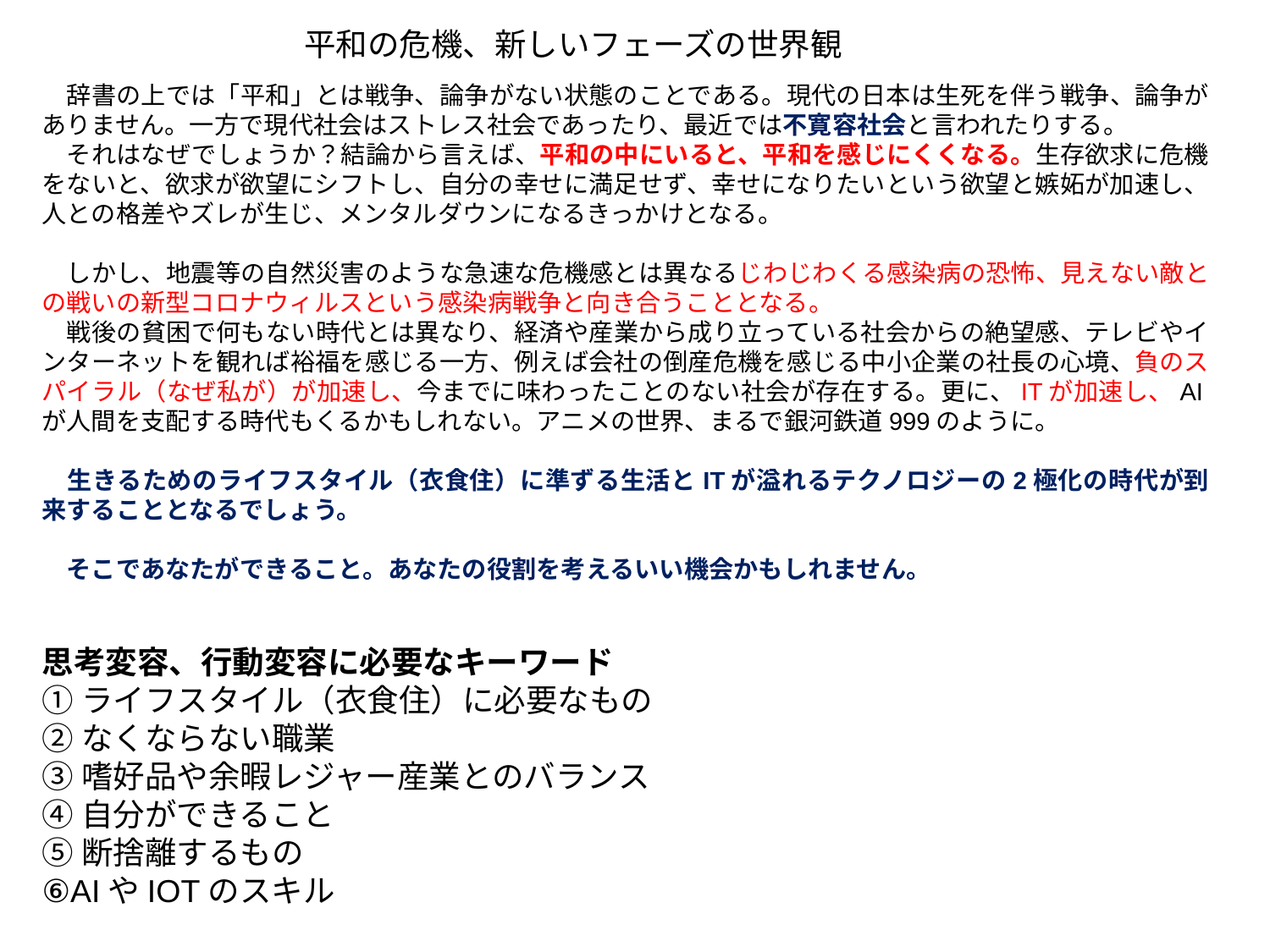

平和の危機、新しいフェーズの世界観
　辞書の上では「平和」とは戦争、論争がない状態のことである。現代の日本は生死を伴う戦争、論争がありません。一方で現代社会はストレス社会であったり、最近では不寛容社会と言われたりする。
　それはなぜでしょうか？結論から言えば、平和の中にいると、平和を感じにくくなる。生存欲求に危機をないと、欲求が欲望にシフトし、自分の幸せに満足せず、幸せになりたいという欲望と嫉妬が加速し、人との格差やズレが生じ、メンタルダウンになるきっかけとなる。

　しかし、地震等の自然災害のような急速な危機感とは異なるじわじわくる感染病の恐怖、見えない敵との戦いの新型コロナウィルスという感染病戦争と向き合うこととなる。
　戦後の貧困で何もない時代とは異なり、経済や産業から成り立っている社会からの絶望感、テレビやインターネットを観れば裕福を感じる一方、例えば会社の倒産危機を感じる中小企業の社長の心境、負のスパイラル（なぜ私が）が加速し、今までに味わったことのない社会が存在する。更に、ITが加速し、AIが人間を支配する時代もくるかもしれない。アニメの世界、まるで銀河鉄道999のように。

　生きるためのライフスタイル（衣食住）に準ずる生活とITが溢れるテクノロジーの2極化の時代が到来することとなるでしょう。

　そこであなたができること。あなたの役割を考えるいい機会かもしれません。

思考変容、行動変容に必要なキーワード
①ライフスタイル（衣食住）に必要なもの
②なくならない職業
③嗜好品や余暇レジャー産業とのバランス
④自分ができること
⑤断捨離するもの
⑥AIやIOTのスキル